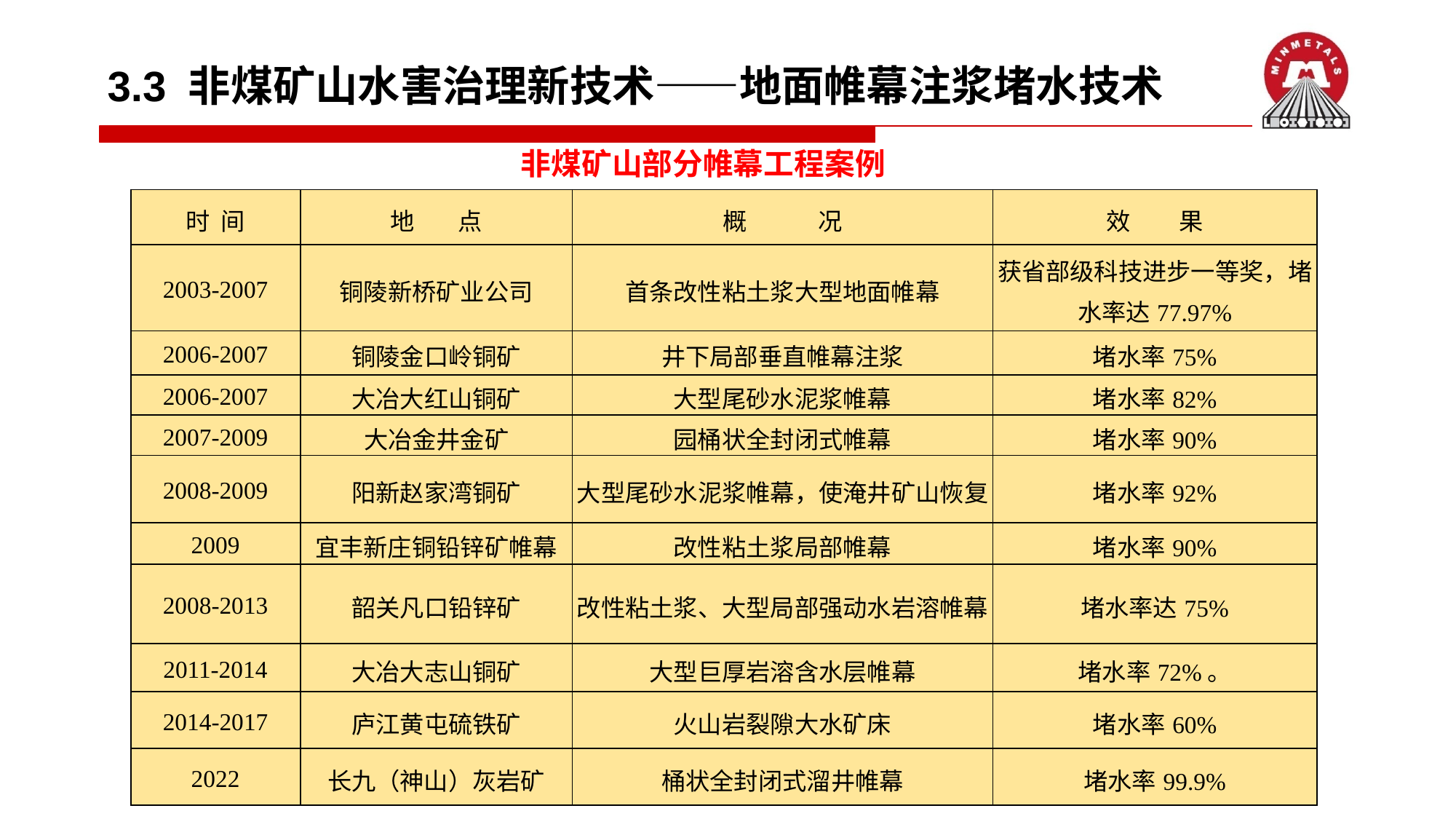

3.3 非煤矿山水害治理新技术——地面帷幕注浆堵水技术
非煤矿山部分帷幕工程案例
| 时 间 | 地        点 | 概             况 | 效         果 |
| --- | --- | --- | --- |
| 2003-2007 | 铜陵新桥矿业公司 | 首条改性粘土浆大型地面帷幕 | 获省部级科技进步一等奖，堵水率达77.97% |
| 2006-2007 | 铜陵金口岭铜矿 | 井下局部垂直帷幕注浆 | 堵水率75% |
| 2006-2007 | 大冶大红山铜矿 | 大型尾砂水泥浆帷幕 | 堵水率82% |
| 2007-2009 | 大冶金井金矿 | 园桶状全封闭式帷幕 | 堵水率90% |
| 2008-2009 | 阳新赵家湾铜矿 | 大型尾砂水泥浆帷幕，使淹井矿山恢复 | 堵水率92% |
| 2009 | 宜丰新庄铜铅锌矿帷幕 | 改性粘土浆局部帷幕 | 堵水率90% |
| 2008-2013 | 韶关凡口铅锌矿 | 改性粘土浆、大型局部强动水岩溶帷幕 | 堵水率达75% |
| 2011-2014 | 大冶大志山铜矿 | 大型巨厚岩溶含水层帷幕 | 堵水率72%。 |
| 2014-2017 | 庐江黄屯硫铁矿 | 火山岩裂隙大水矿床 | 堵水率60% |
| 2022 | 长九（神山）灰岩矿 | 桶状全封闭式溜井帷幕 | 堵水率99.9% |